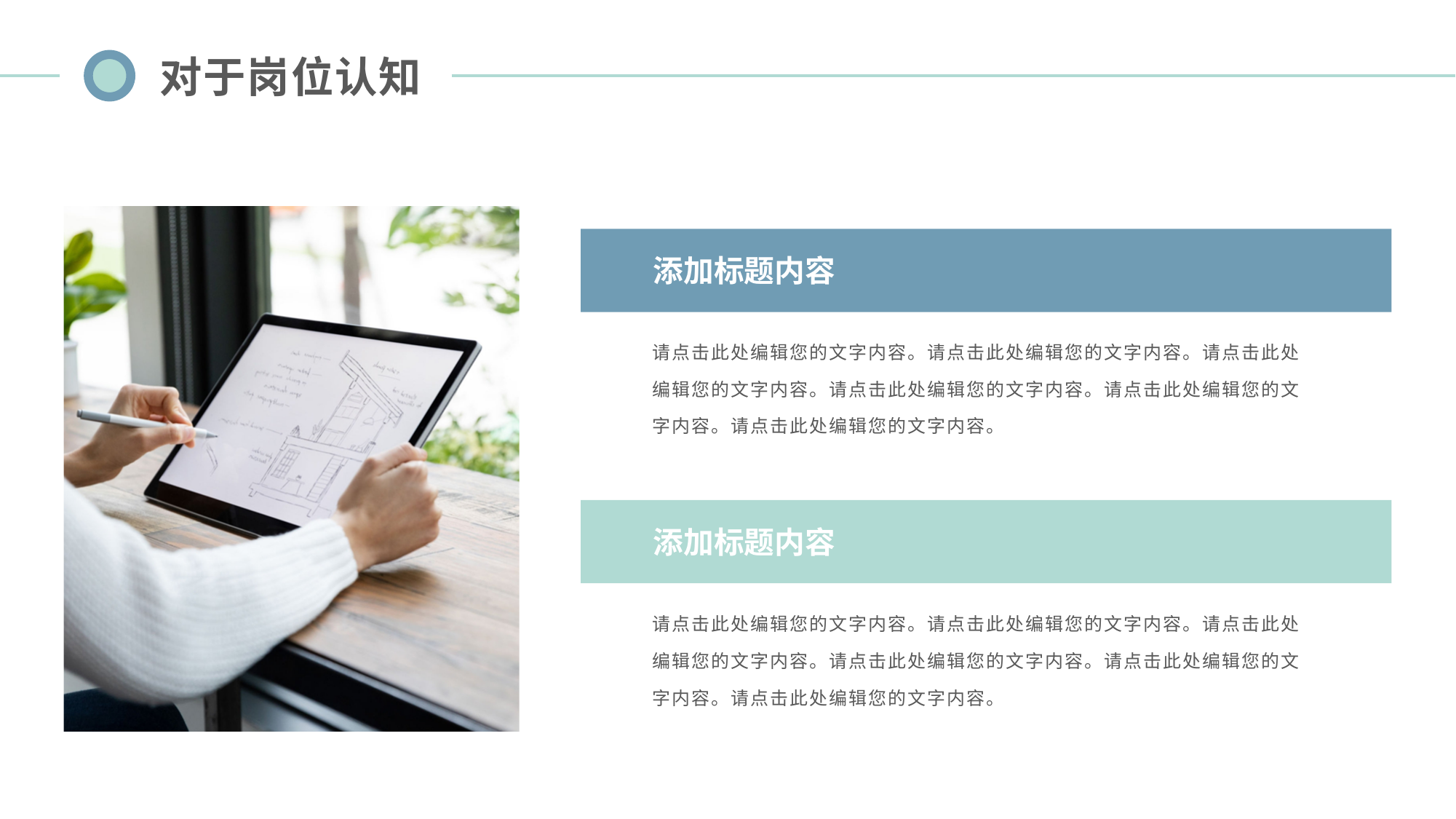

对于岗位认知

添加标题内容
请点击此处编辑您的文字内容。请点击此处编辑您的文字内容。请点击此处编辑您的文字内容。请点击此处编辑您的文字内容。请点击此处编辑您的文字内容。请点击此处编辑您的文字内容。

添加标题内容
请点击此处编辑您的文字内容。请点击此处编辑您的文字内容。请点击此处编辑您的文字内容。请点击此处编辑您的文字内容。请点击此处编辑您的文字内容。请点击此处编辑您的文字内容。